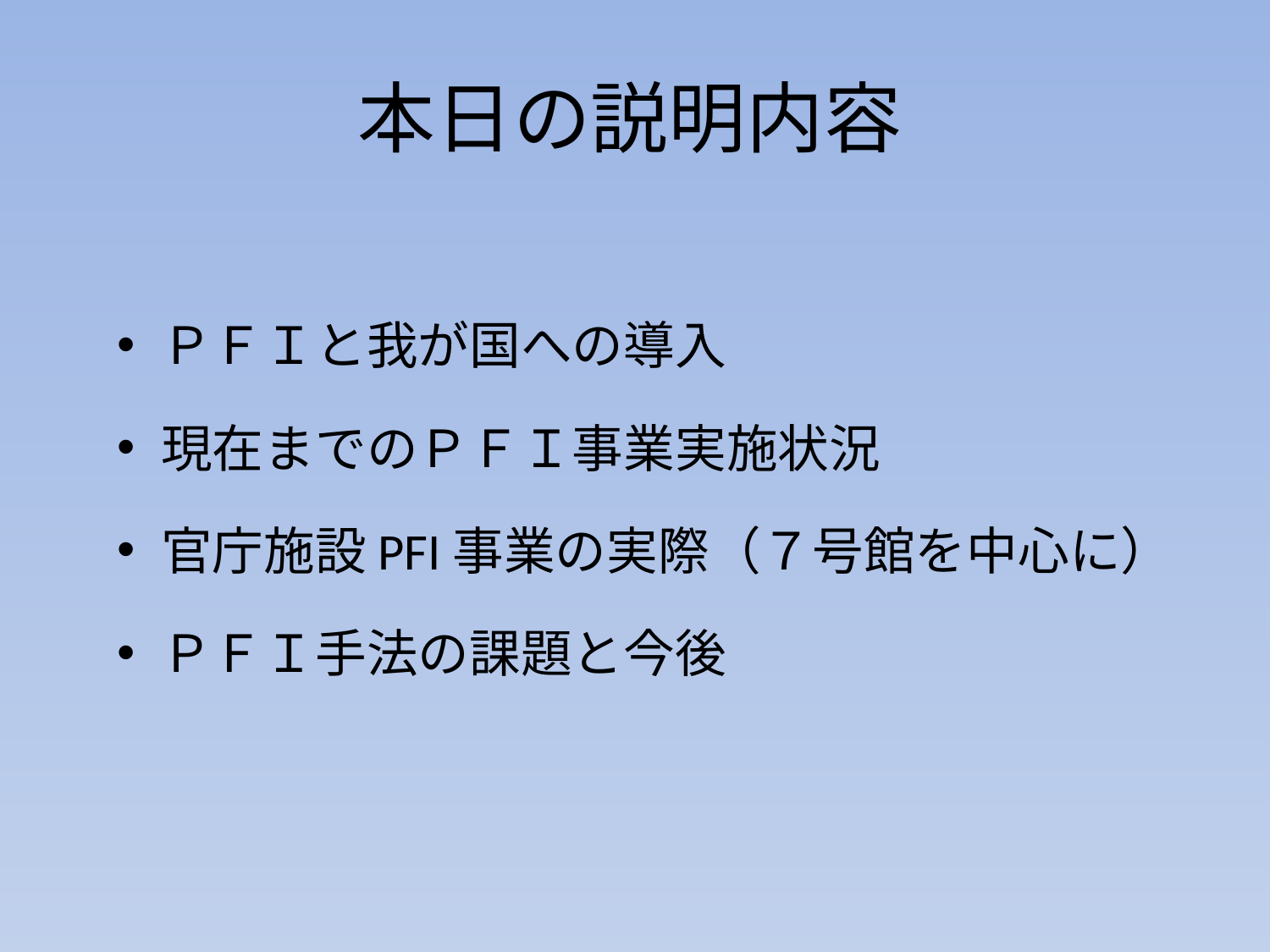

# 本日の説明内容
ＰＦＩと我が国への導入
現在までのＰＦＩ事業実施状況
官庁施設PFI事業の実際（７号館を中心に）
ＰＦＩ手法の課題と今後